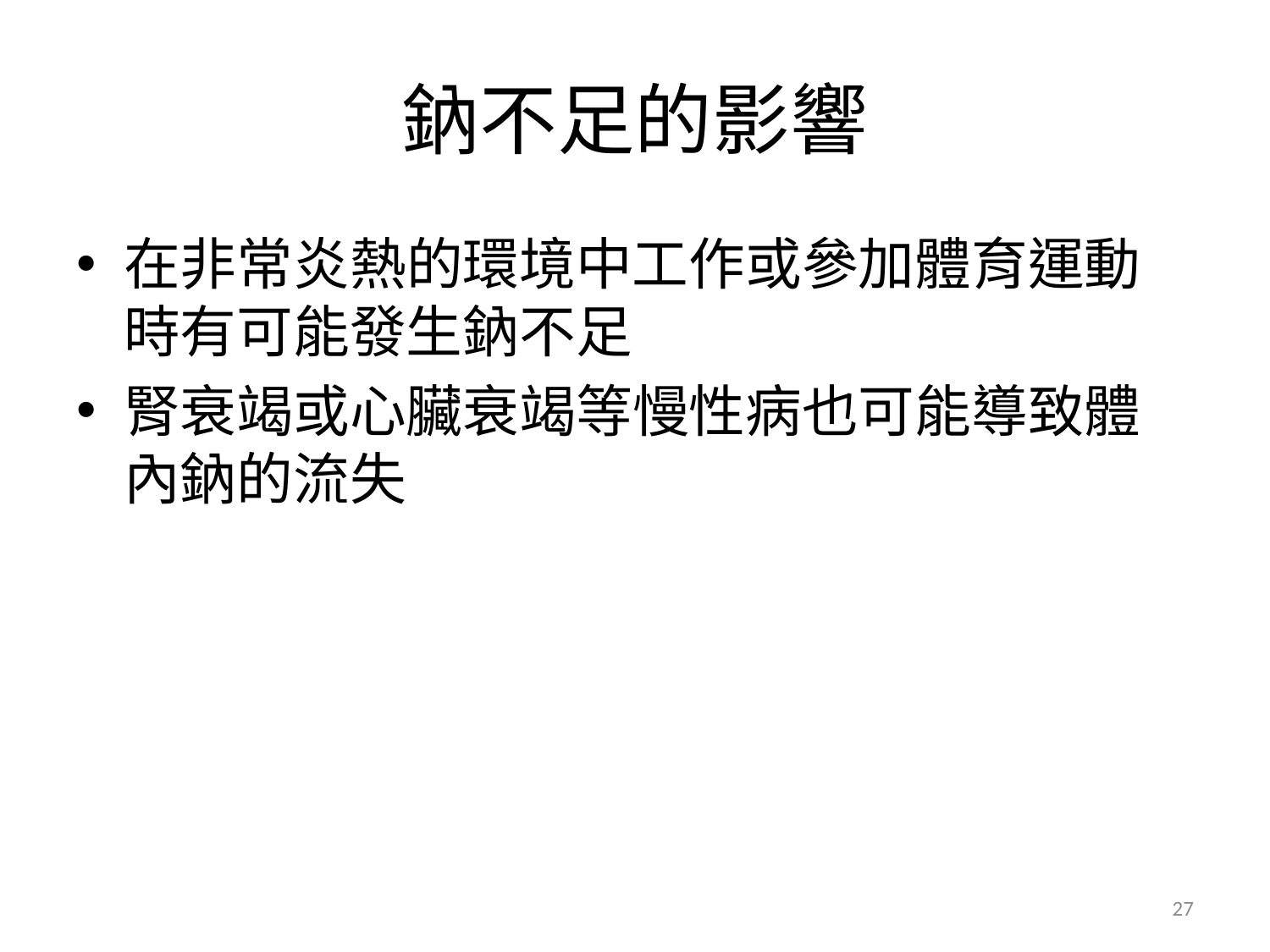

# 鈉不足的影響
在非常炎熱的環境中工作或參加體育運動時有可能發生鈉不足
腎衰竭或心臟衰竭等慢性病也可能導致體內鈉的流失
27